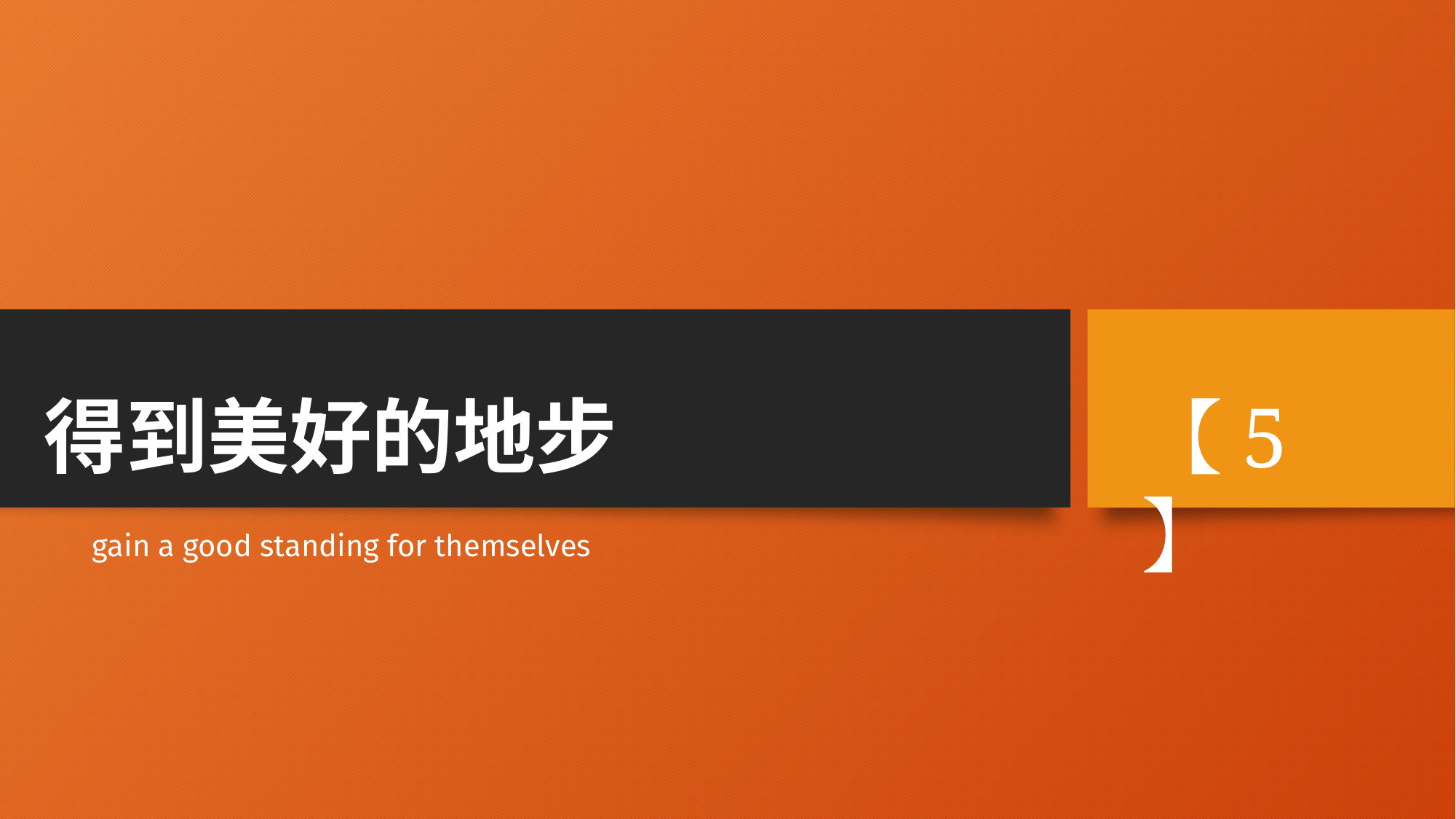

# 得到美好的地步
【5】
gain a good standing for themselves